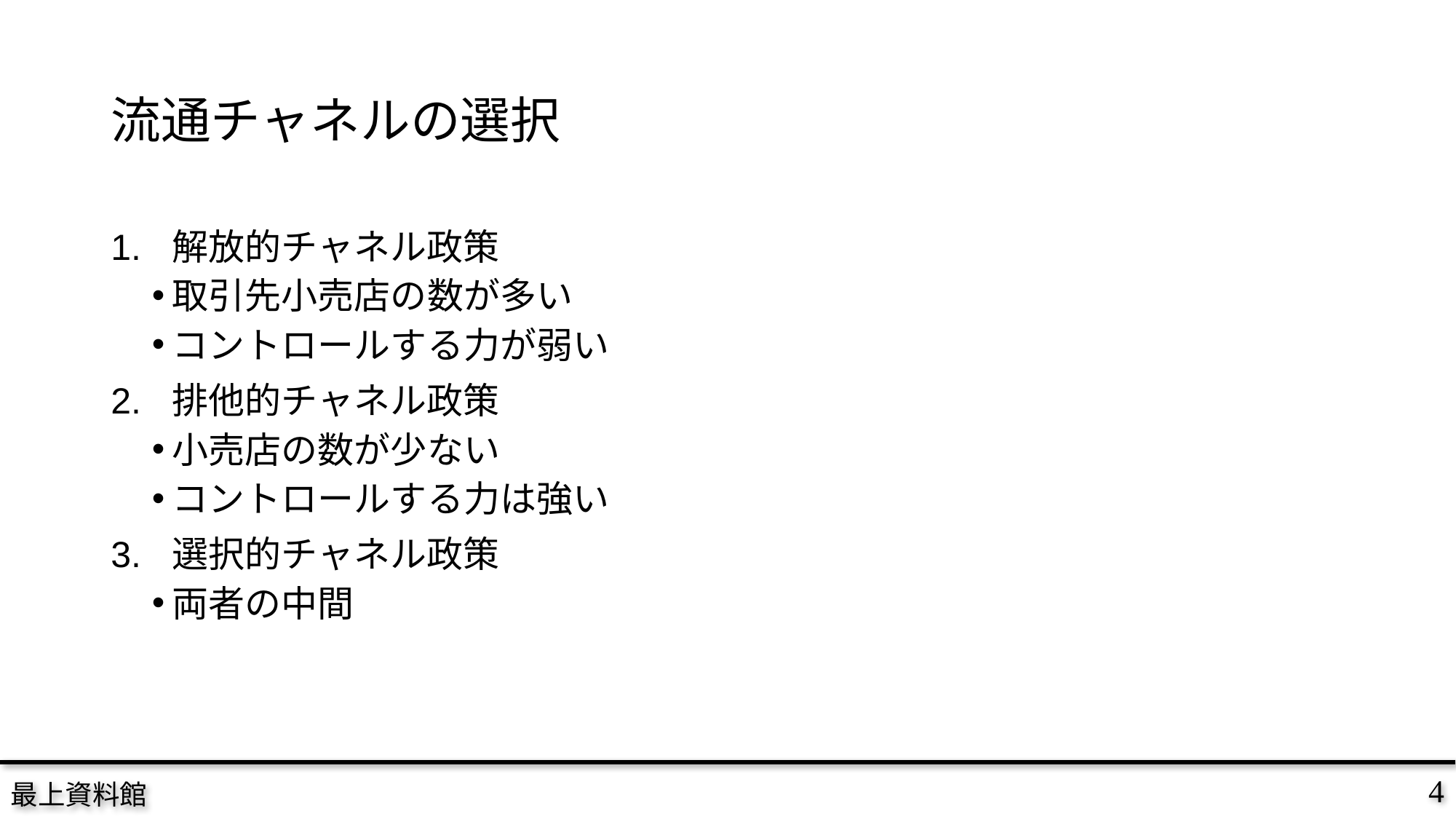

# 流通チャネルの選択
解放的チャネル政策
取引先小売店の数が多い
コントロールする力が弱い
排他的チャネル政策
小売店の数が少ない
コントロールする力は強い
選択的チャネル政策
両者の中間